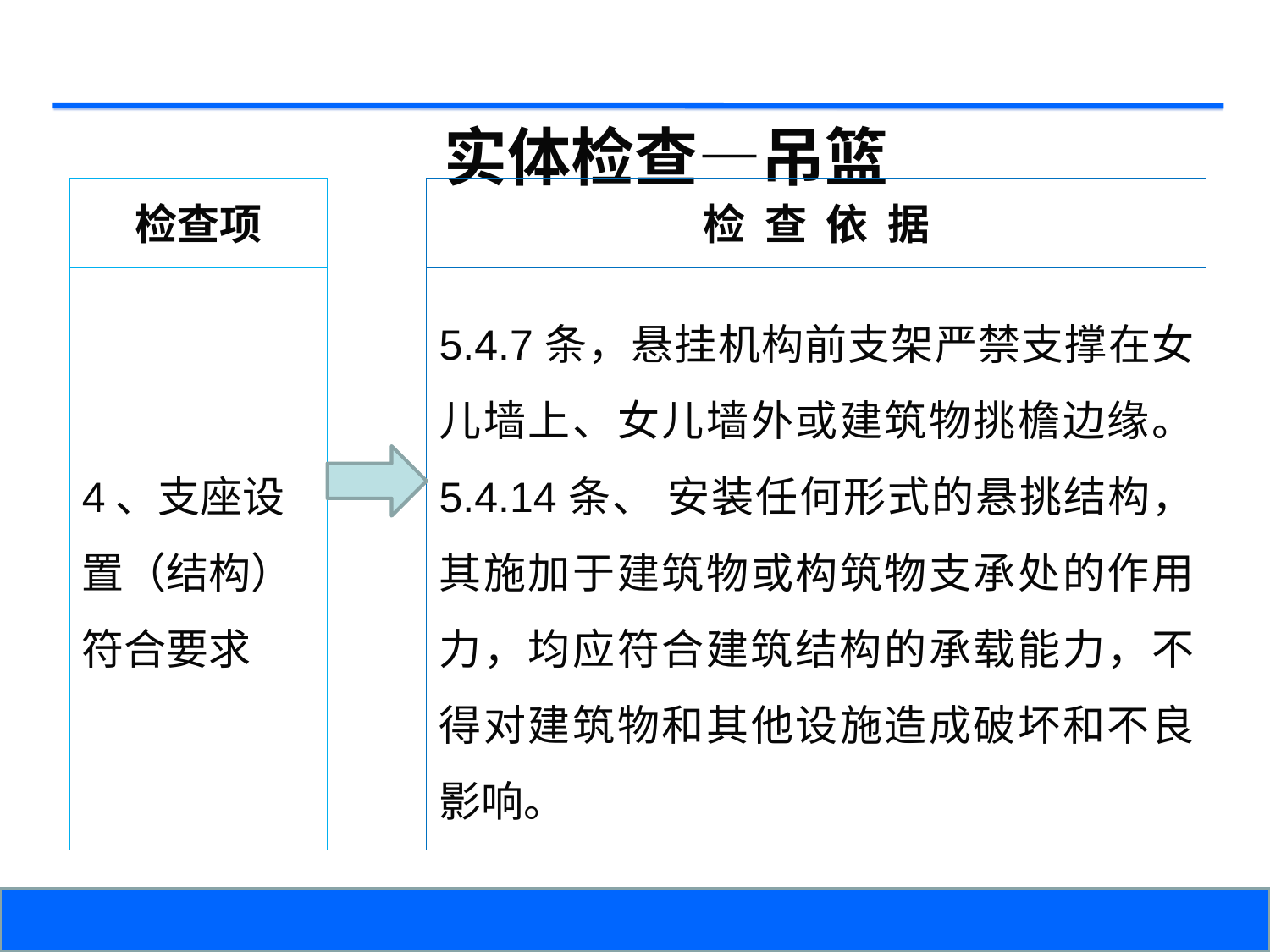

实体检查—吊篮
检查项
检  查  依  据
4、支座设置（结构）符合要求
5.4.7条，悬挂机构前支架严禁支撑在女儿墙上、女儿墙外或建筑物挑檐边缘。 5.4.14条、 安装任何形式的悬挑结构，其施加于建筑物或构筑物支承处的作用力，均应符合建筑结构的承载能力，不得对建筑物和其他设施造成破坏和不良影响。